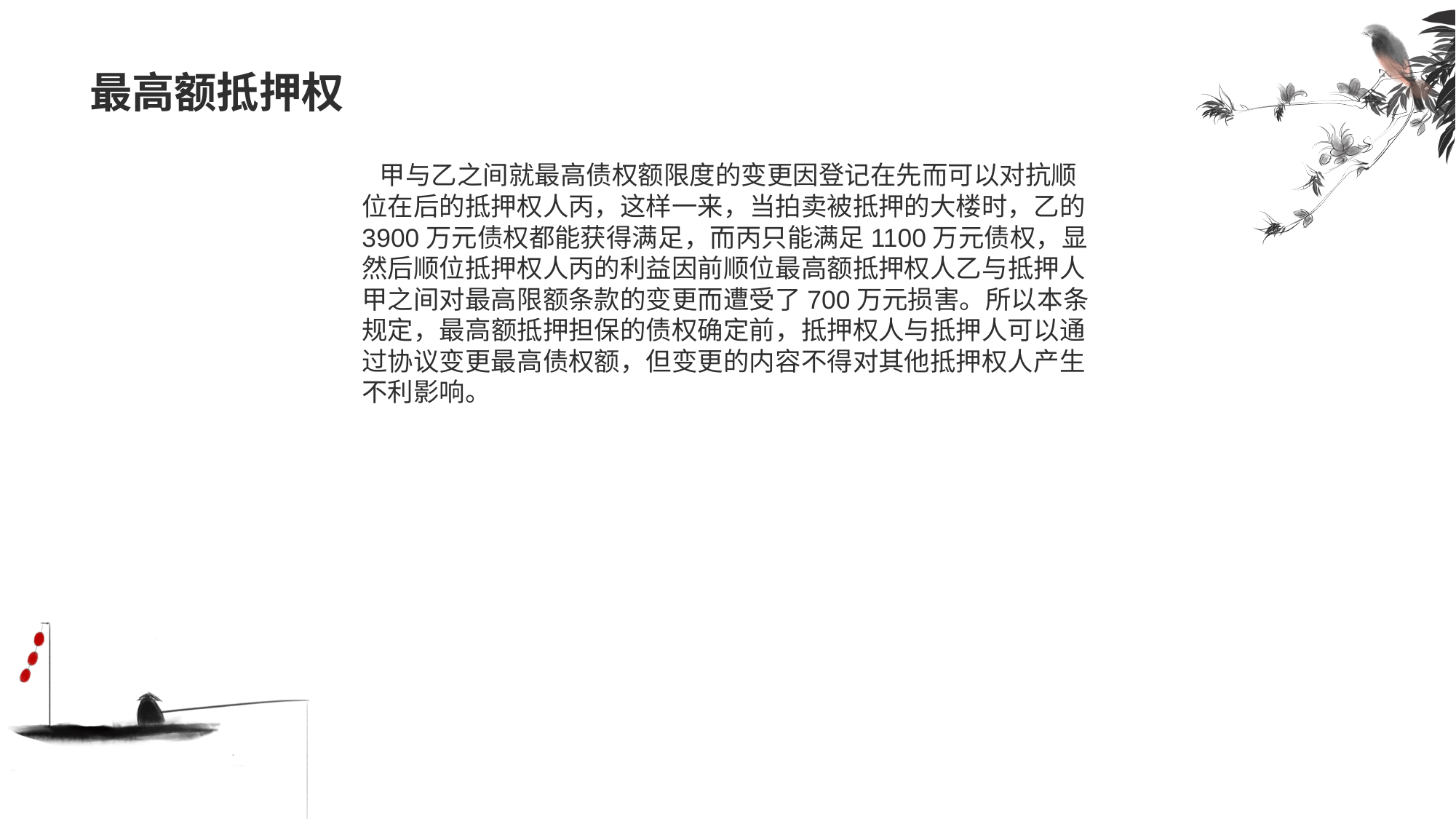

# 最高额抵押权

  甲与乙之间就最高债权额限度的变更因登记在先而可以对抗顺位在后的抵押权人丙，这样一来，当拍卖被抵押的大楼时，乙的3900万元债权都能获得满足，而丙只能满足1100万元债权，显然后顺位抵押权人丙的利益因前顺位最高额抵押权人乙与抵押人甲之间对最高限额条款的变更而遭受了700万元损害。所以本条规定，最高额抵押担保的债权确定前，抵押权人与抵押人可以通过协议变更最高债权额，但变更的内容不得对其他抵押权人产生不利影响。
189